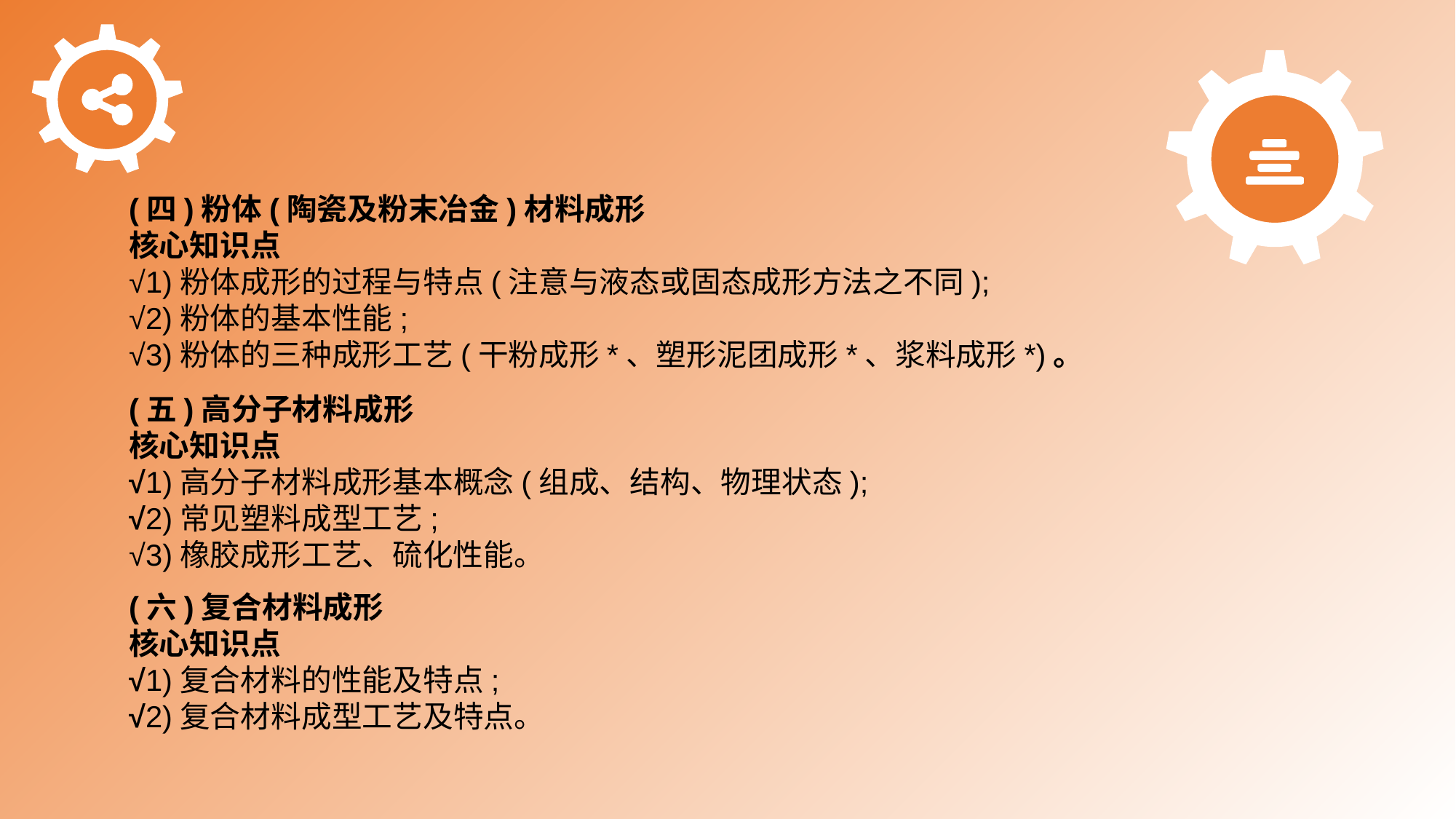

(四)粉体(陶瓷及粉末冶金)材料成形
核心知识点
√1)粉体成形的过程与特点(注意与液态或固态成形方法之不同);
√2)粉体的基本性能;
√3)粉体的三种成形工艺(干粉成形*、塑形泥团成形*、浆料成形*)。
(五)高分子材料成形
核心知识点
√1)高分子材料成形基本概念(组成、结构、物理状态);
√2)常见塑料成型工艺;
√3)橡胶成形工艺、硫化性能。
(六)复合材料成形
核心知识点
√1)复合材料的性能及特点;
√2)复合材料成型工艺及特点。